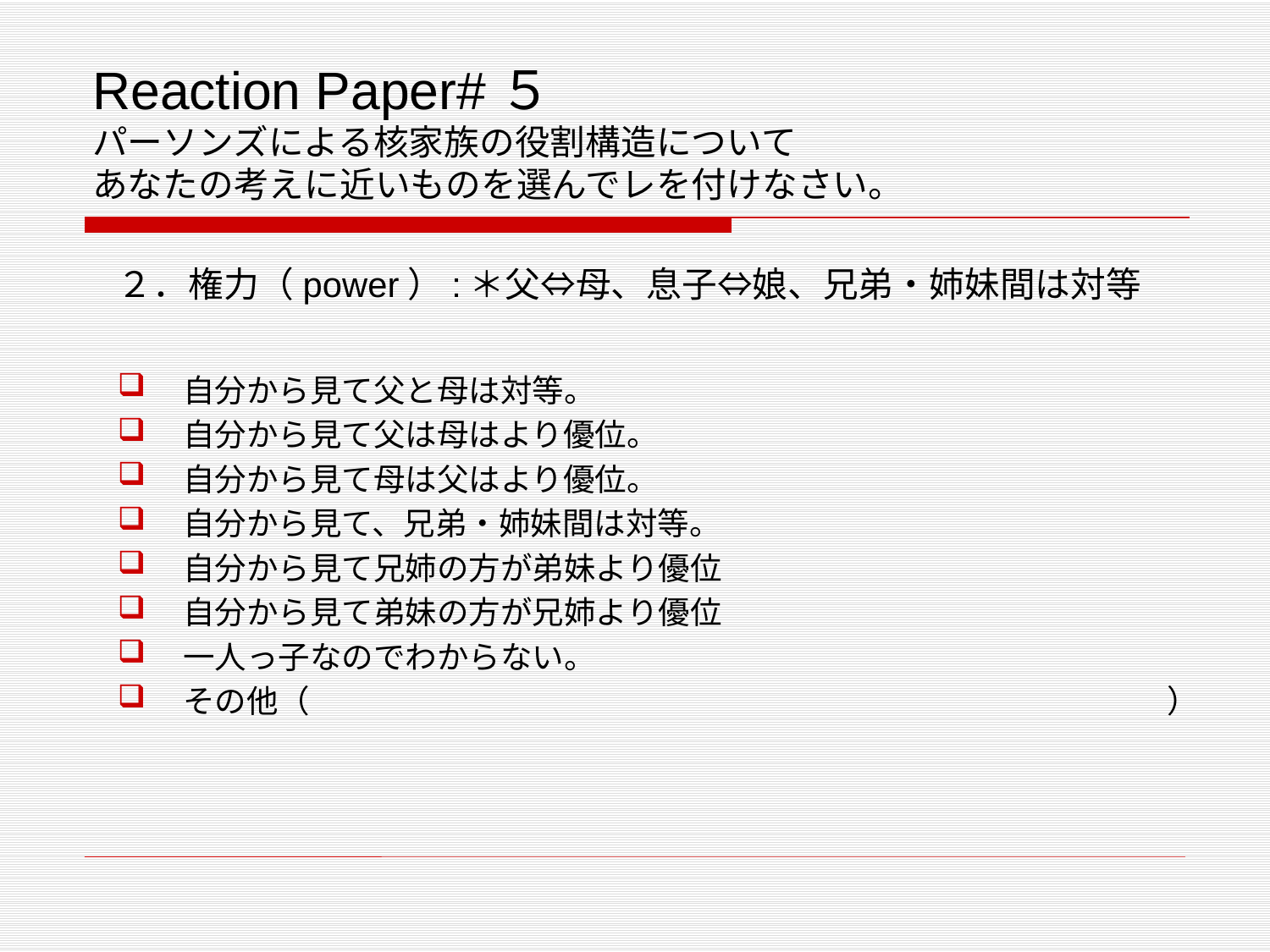

# Reaction Paper#５ パーソンズによる核家族の役割構造について あなたの考えに近いものを選んでレを付けなさい。
２．権力（power）:＊父⇔母、息子⇔娘、兄弟・姉妹間は対等

自分から見て父と母は対等。
自分から見て父は母はより優位。
自分から見て母は父はより優位。
自分から見て、兄弟・姉妹間は対等。
自分から見て兄姉の方が弟妹より優位
自分から見て弟妹の方が兄姉より優位
一人っ子なのでわからない。
その他（　　　　　　　　　　　　　　　　　　　　　　　　　　　）